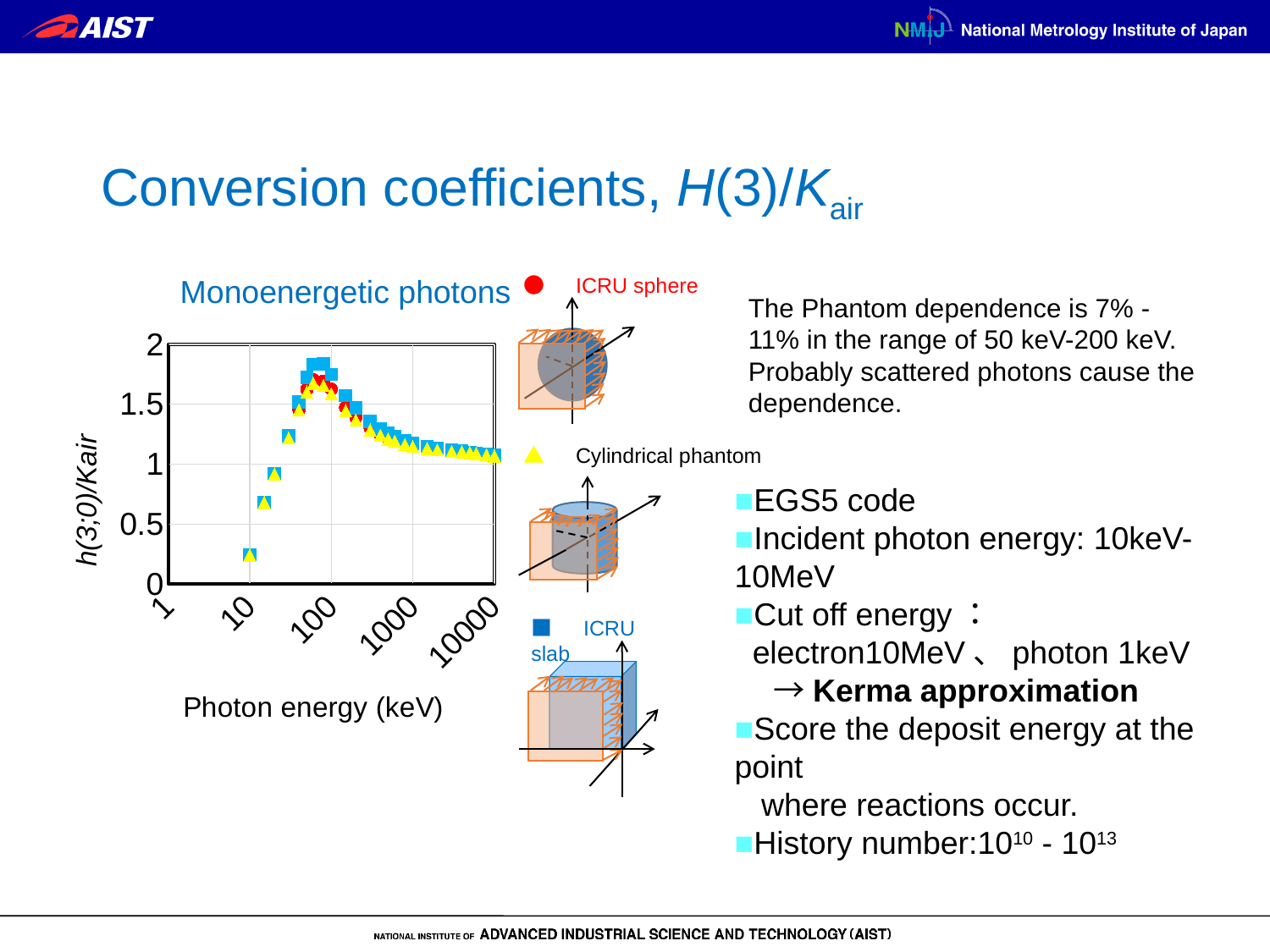

Conversion coefficients, H(3)/Kair
Monoenergetic photons
●　ICRU sphere
The Phantom dependence is 7% - 11% in the range of 50 keV-200 keV.
Probably scattered photons cause the dependence.

### Chart

| Category | 円柱 | スラブ | 球 |
|---|---|---|---|
▲　Cylindrical phantom
■EGS5 code
■Incident photon energy: 10keV-10MeV
■Cut off energy：
  electron10MeV、photon 1keV
　 →Kerma approximation
■Score the deposit energy at the point
   where reactions occur.
■History number:1010 - 1013

■　ICRU slab